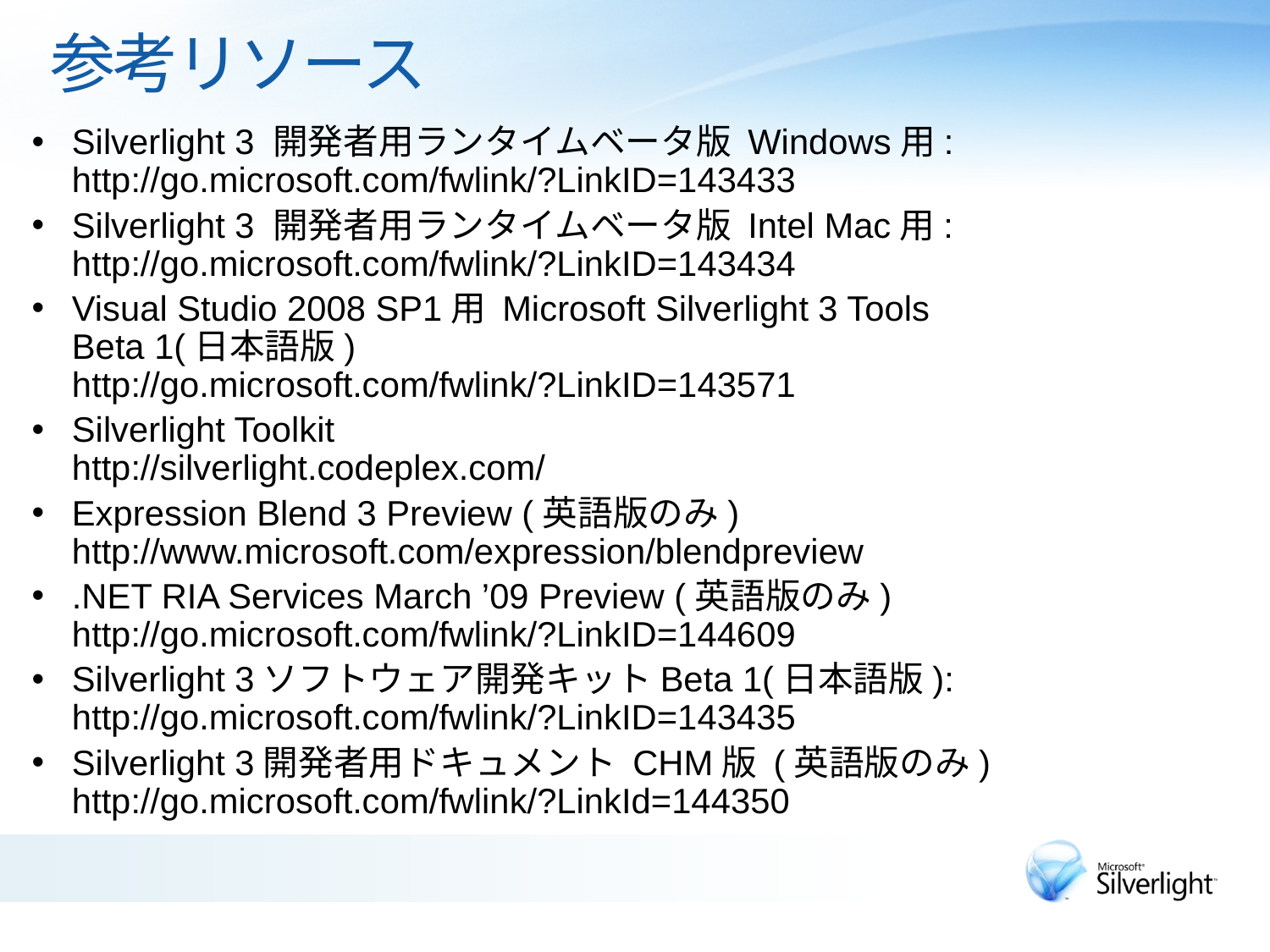

# 参考リソース
Silverlight 3 開発者用ランタイムベータ版 Windows用: http://go.microsoft.com/fwlink/?LinkID=143433
Silverlight 3 開発者用ランタイムベータ版 Intel Mac用: http://go.microsoft.com/fwlink/?LinkID=143434
Visual Studio 2008 SP1用 Microsoft Silverlight 3 Tools
Beta 1(日本語版)
http://go.microsoft.com/fwlink/?LinkID=143571
Silverlight Toolkit
http://silverlight.codeplex.com/
Expression Blend 3 Preview (英語版のみ) http://www.microsoft.com/expression/blendpreview
.NET RIA Services March ’09 Preview (英語版のみ) http://go.microsoft.com/fwlink/?LinkID=144609
Silverlight 3ソフトウェア開発キットBeta 1(日本語版): http://go.microsoft.com/fwlink/?LinkID=143435
Silverlight 3開発者用ドキュメント CHM版 (英語版のみ) http://go.microsoft.com/fwlink/?LinkId=144350